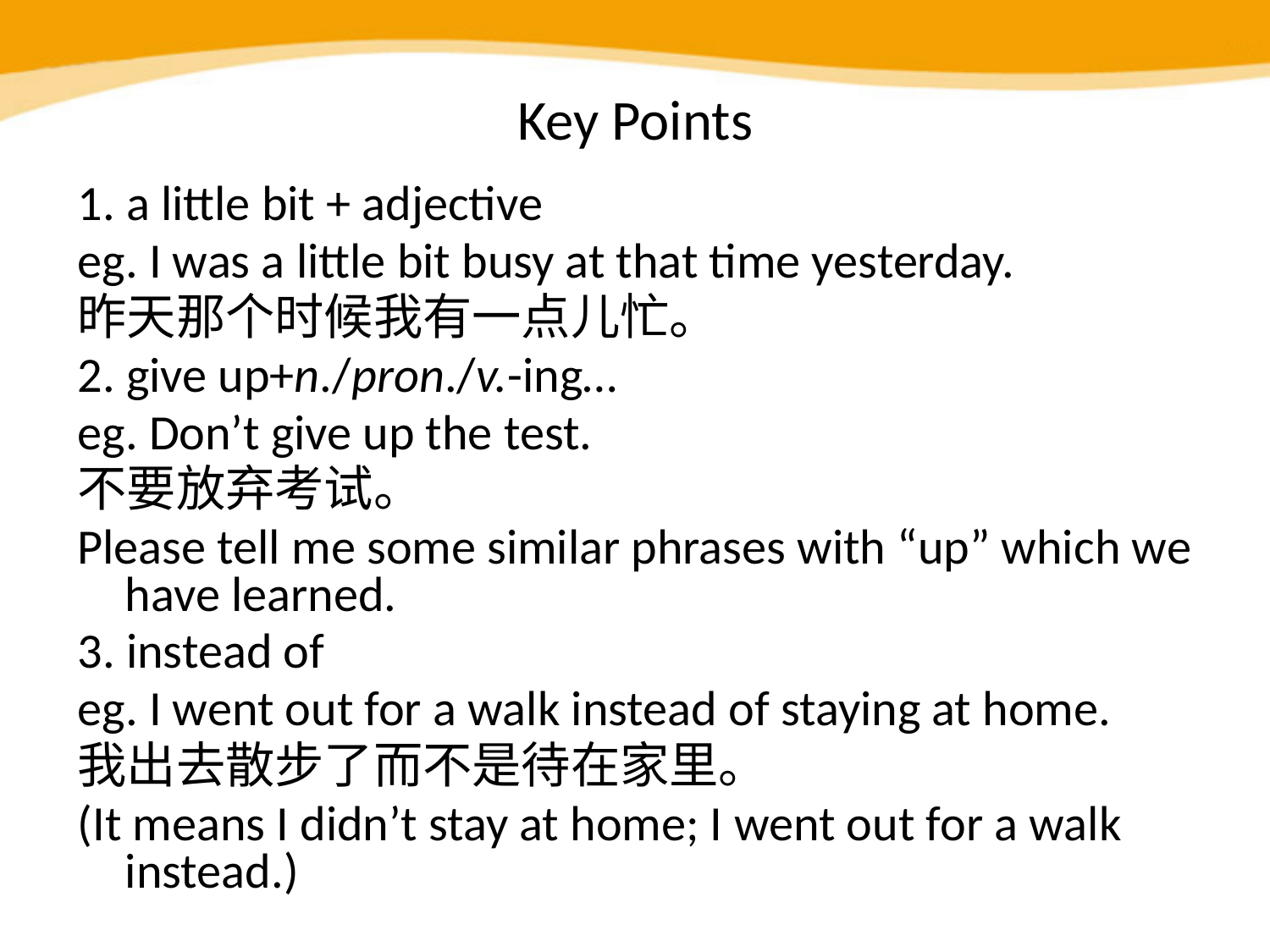

Key Points
1. a little bit + adjective
eg. I was a little bit busy at that time yesterday.
昨天那个时候我有一点儿忙。
2. give up+n./pron./v.-ing…
eg. Don’t give up the test.
不要放弃考试。
Please tell me some similar phrases with “up” which we have learned.
3. instead of
eg. I went out for a walk instead of staying at home.
我出去散步了而不是待在家里。
(It means I didn’t stay at home; I went out for a walk instead.)